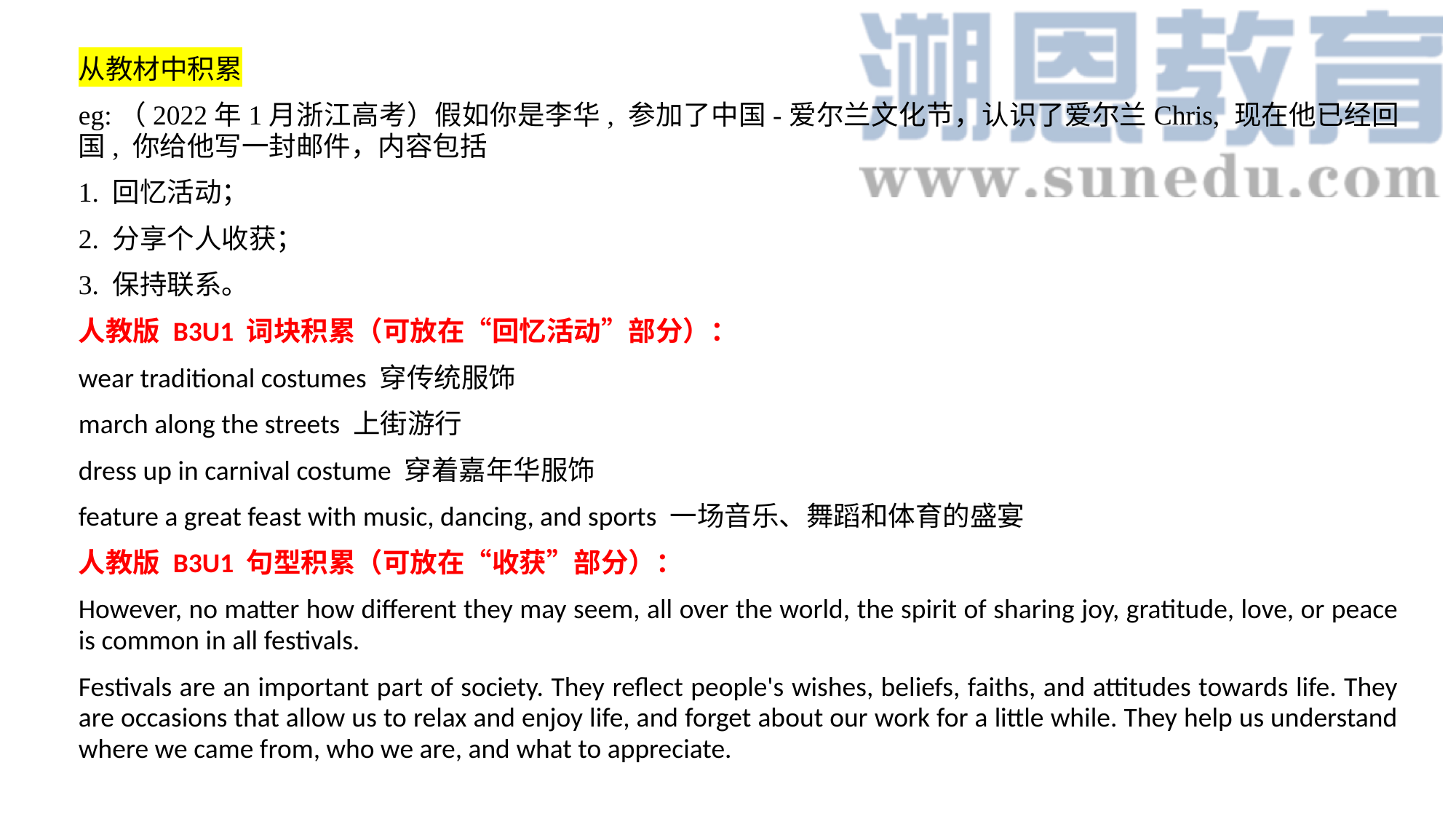

从教材中积累
eg:（2022年1月浙江高考）假如你是李华, 参加了中国-爱尔兰文化节，认识了爱尔兰Chris, 现在他已经回国, 你给他写一封邮件，内容包括
1. 回忆活动；
2. 分享个人收获；
3. 保持联系。
人教版 B3U1 词块积累（可放在“回忆活动”部分）：
wear traditional costumes 穿传统服饰
march along the streets 上街游行
dress up in carnival costume 穿着嘉年华服饰
feature a great feast with music, dancing, and sports 一场音乐、舞蹈和体育的盛宴
人教版 B3U1 句型积累（可放在“收获”部分）：
However, no matter how different they may seem, all over the world, the spirit of sharing joy, gratitude, love, or peace is common in all festivals.
Festivals are an important part of society. They reflect people's wishes, beliefs, faiths, and attitudes towards life. They are occasions that allow us to relax and enjoy life, and forget about our work for a little while. They help us understand where we came from, who we are, and what to appreciate.